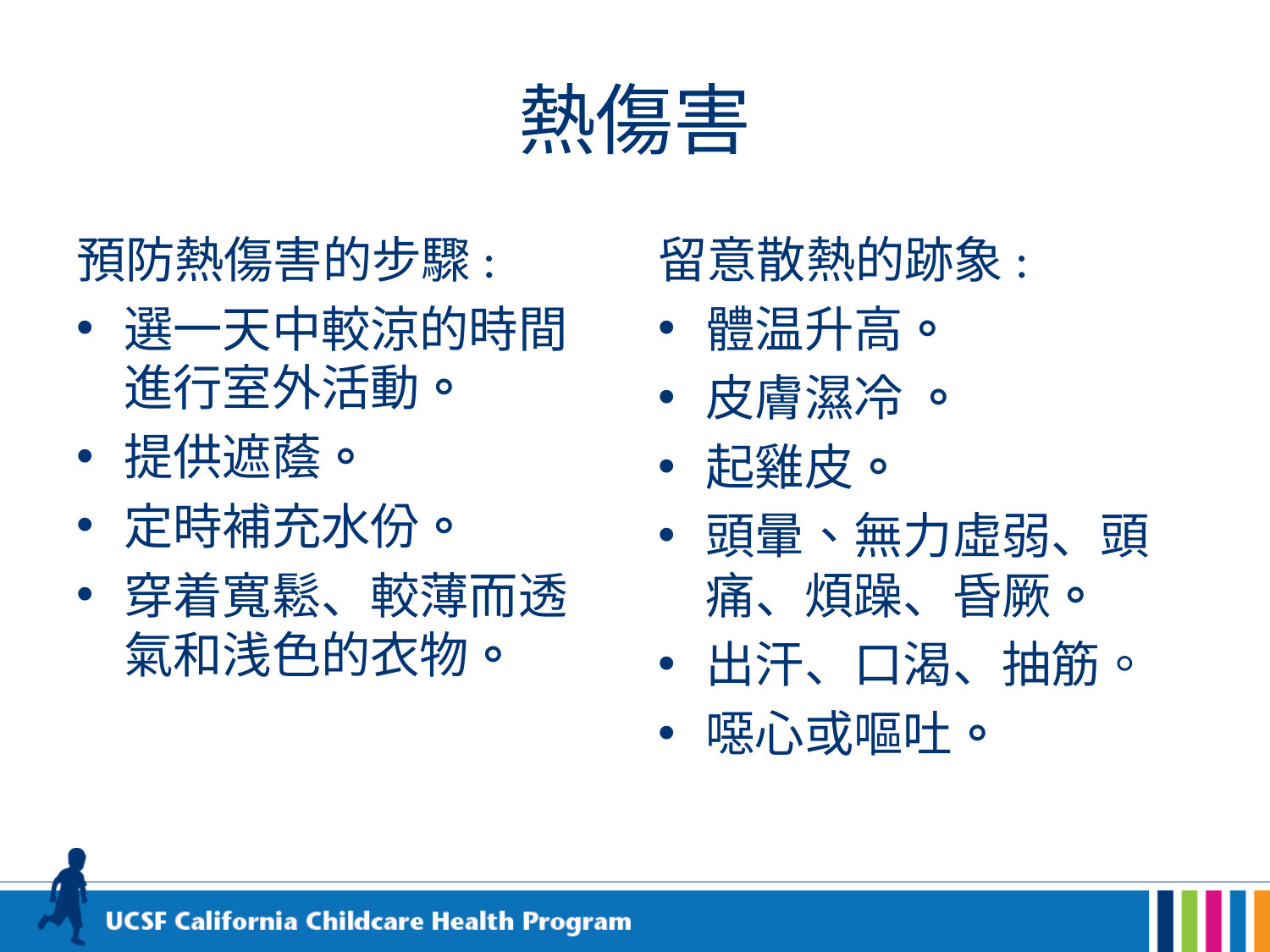

# 熱傷害
預防熱傷害的步驟:
選一天中較涼的時間進行室外活動。
提供遮蔭。
定時補充水份。
穿着寬鬆、較薄而透氣和浅色的衣物。

留意散熱的跡象:
體温升高。
皮膚濕冷 。
起雞皮。
頭暈、無力虛弱、頭痛、煩躁、昏厥。
出汗、口渴、抽筋。
噁心或嘔吐。